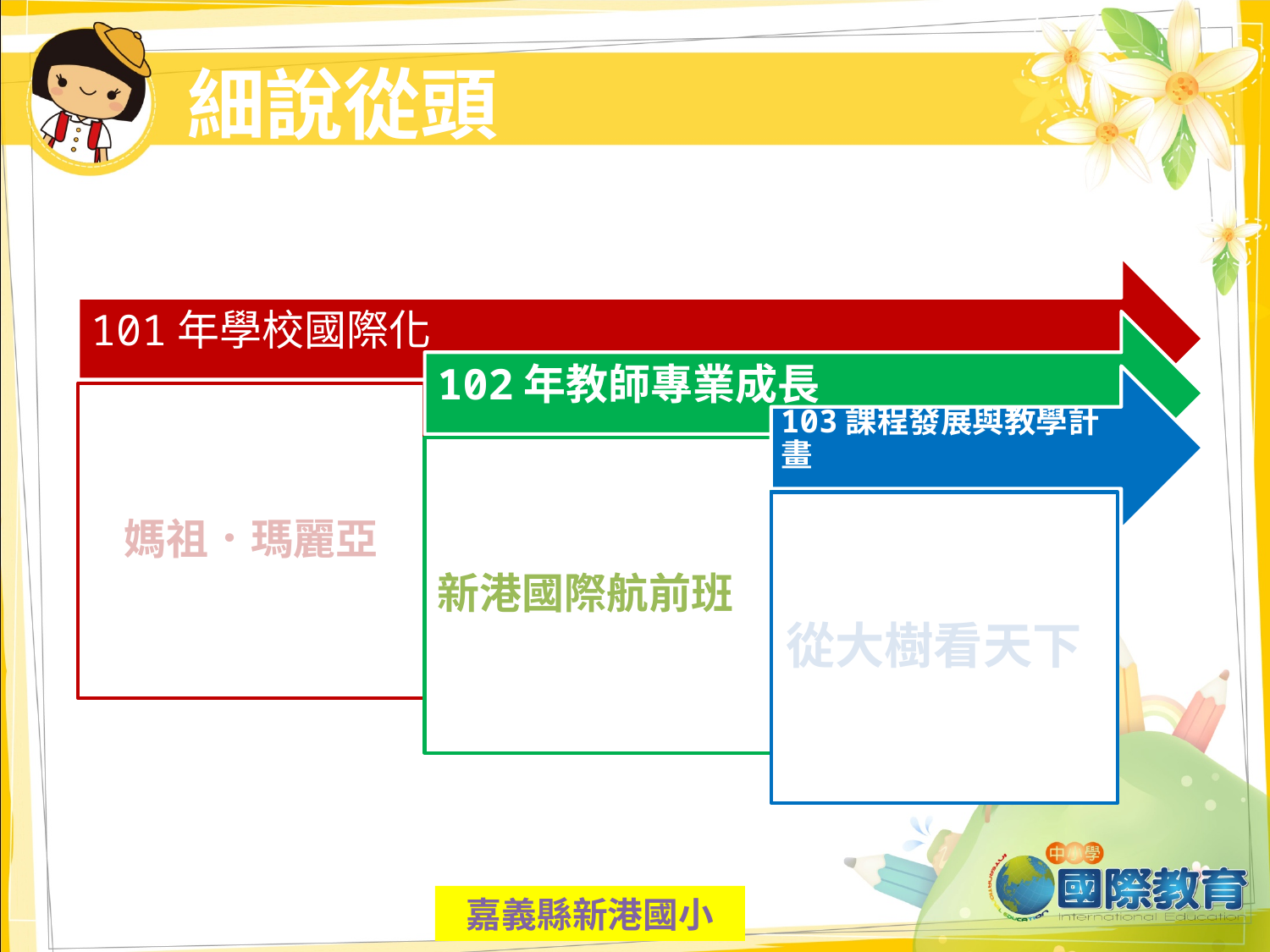

# 細說從頭
101年學校國際化
媽祖．瑪麗亞
102年教師專業成長
新港國際航前班
103課程發展與教學計畫
從大樹看天下
嘉義縣新港國小